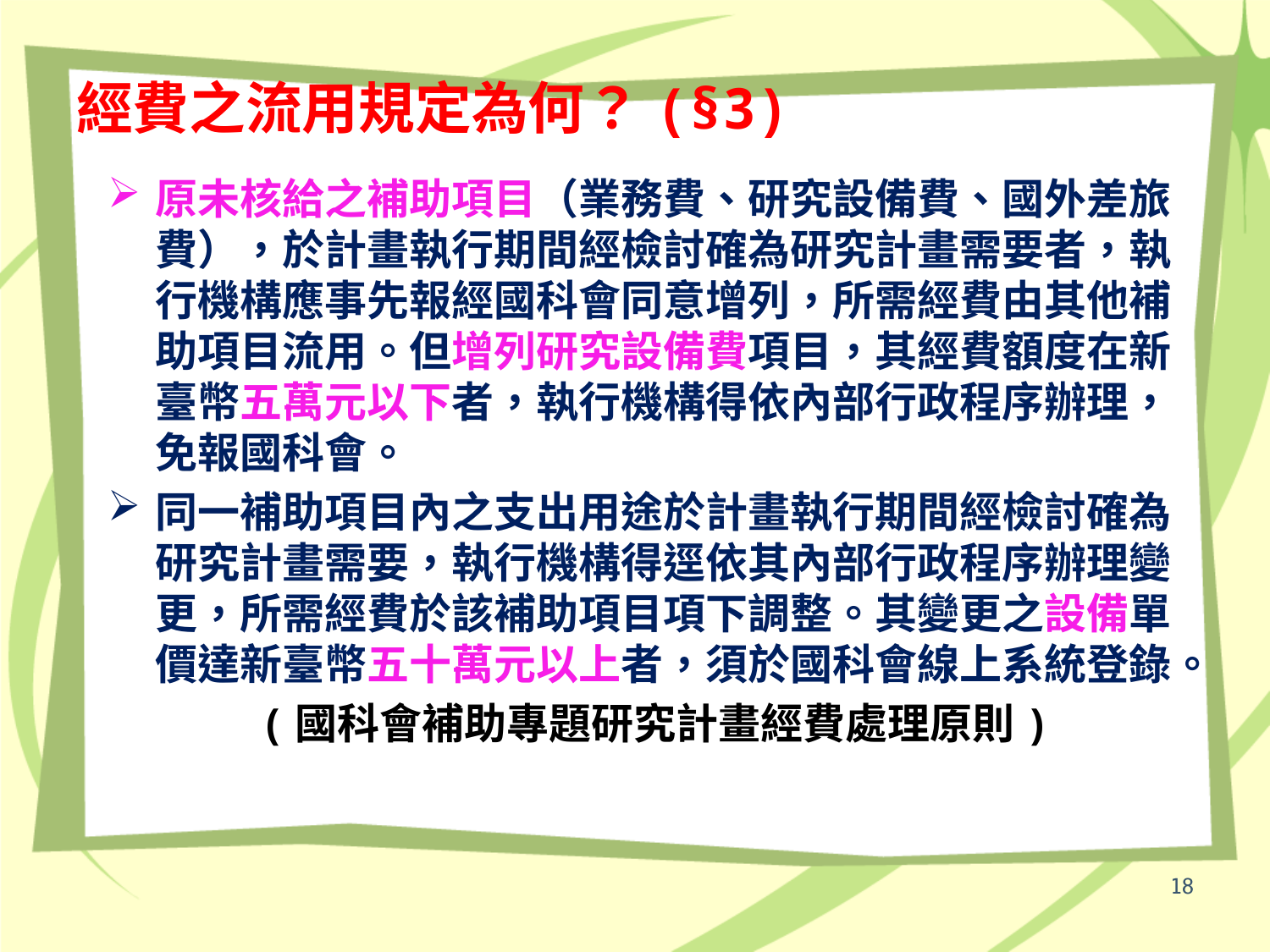

# 經費之流用規定為何？(§3)
原未核給之補助項目（業務費、研究設備費、國外差旅費），於計畫執行期間經檢討確為研究計畫需要者，執行機構應事先報經國科會同意增列，所需經費由其他補助項目流用。但增列研究設備費項目，其經費額度在新臺幣五萬元以下者，執行機構得依內部行政程序辦理，免報國科會。
同一補助項目內之支出用途於計畫執行期間經檢討確為研究計畫需要，執行機構得逕依其內部行政程序辦理變更，所需經費於該補助項目項下調整。其變更之設備單價達新臺幣五十萬元以上者，須於國科會線上系統登錄。
(國科會補助專題研究計畫經費處理原則)

18